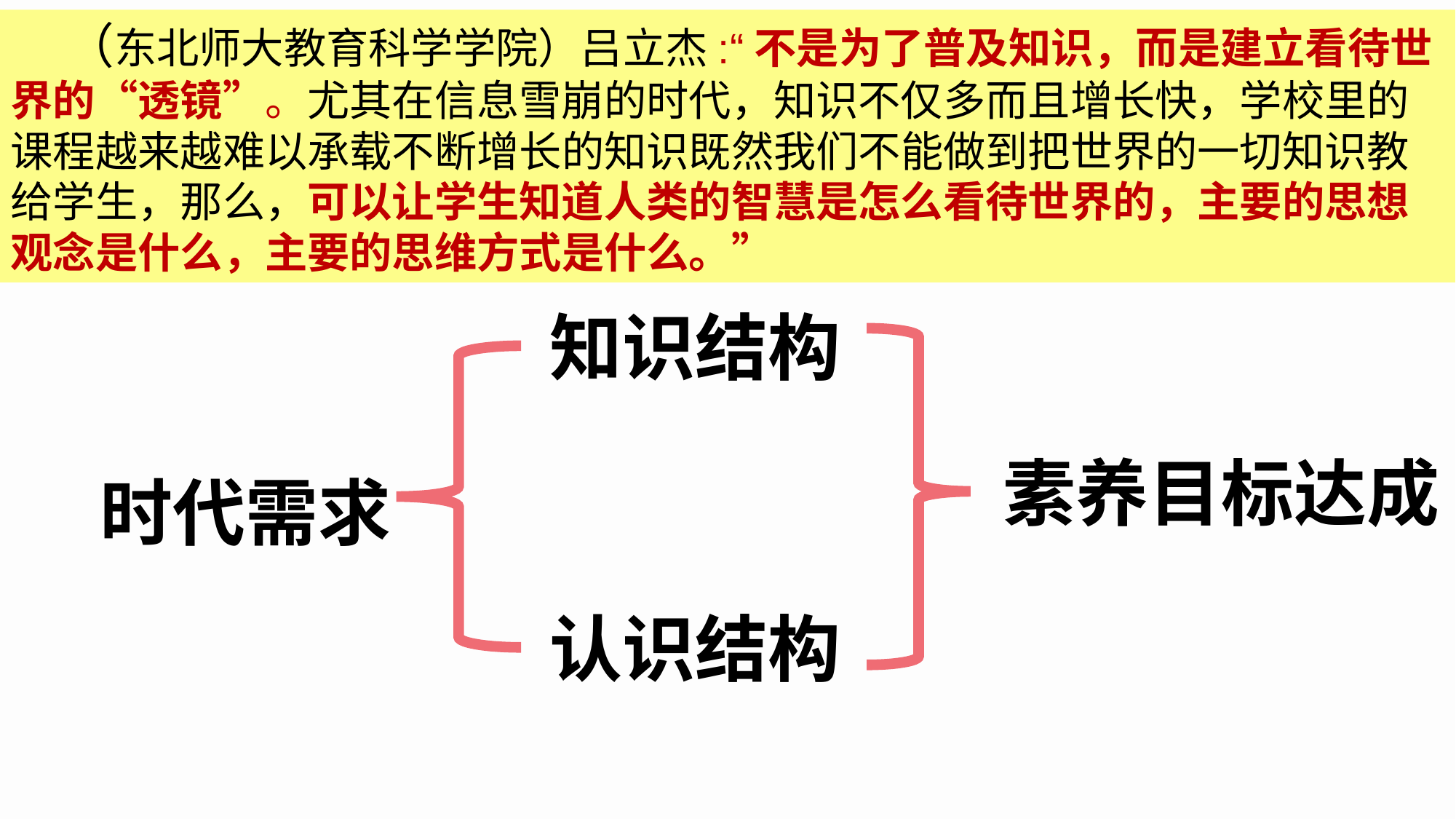

（东北师大教育科学学院）吕立杰:“不是为了普及知识，而是建立看待世界的“透镜”。尤其在信息雪崩的时代，知识不仅多而且增长快，学校里的课程越来越难以承载不断增长的知识既然我们不能做到把世界的一切知识教给学生，那么，可以让学生知道人类的智慧是怎么看待世界的，主要的思想观念是什么，主要的思维方式是什么。”
知识结构

素养目标达成
 时代需求
认识结构